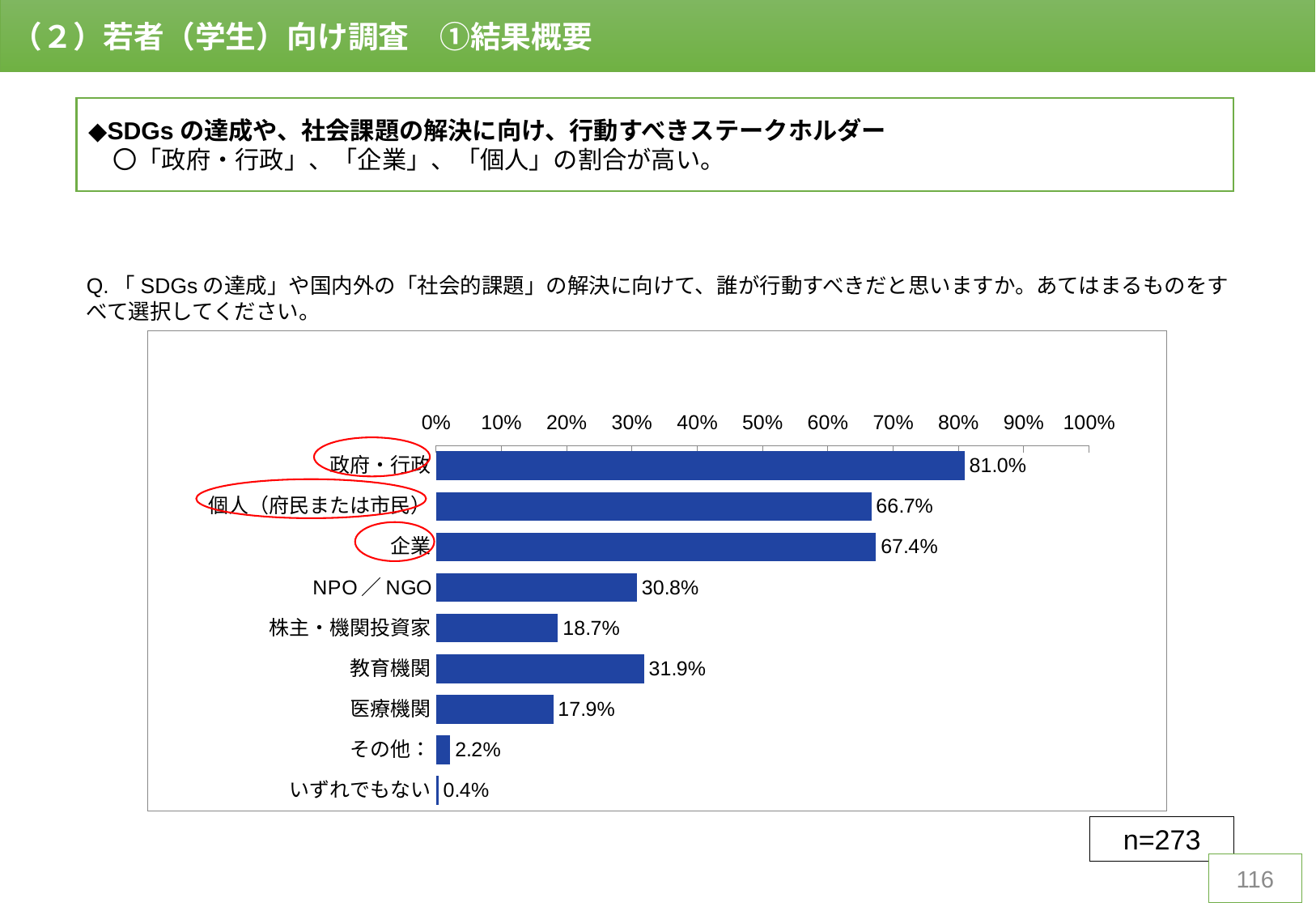

（２）若者（学生）向け調査　①結果概要
◆SDGsの達成や、社会課題の解決に向け、行動すべきステークホルダー
　〇「政府・行政」、「企業」、「個人」の割合が高い。
Q.「SDGsの達成」や国内外の「社会的課題」の解決に向けて、誰が行動すべきだと思いますか。あてはまるものをすべて選択してください。

### Chart

| Category | 81.0% |
|---|---|
| 政府・行政 | 0.8095238095238095 |
| 個人（府民または市民） | 0.6666666666666666 |
| 企業 | 0.673992673992674 |
| NPO／NGO | 0.3076923076923077 |
| 株主・機関投資家 | 0.18681318681318682 |
| 教育機関 | 0.31868131868131866 |
| 医療機関 | 0.1794871794871795 |
| その他： | 0.02197802197802198 |
| いずれでもない | 0.003663003663003663 |

n=273
116